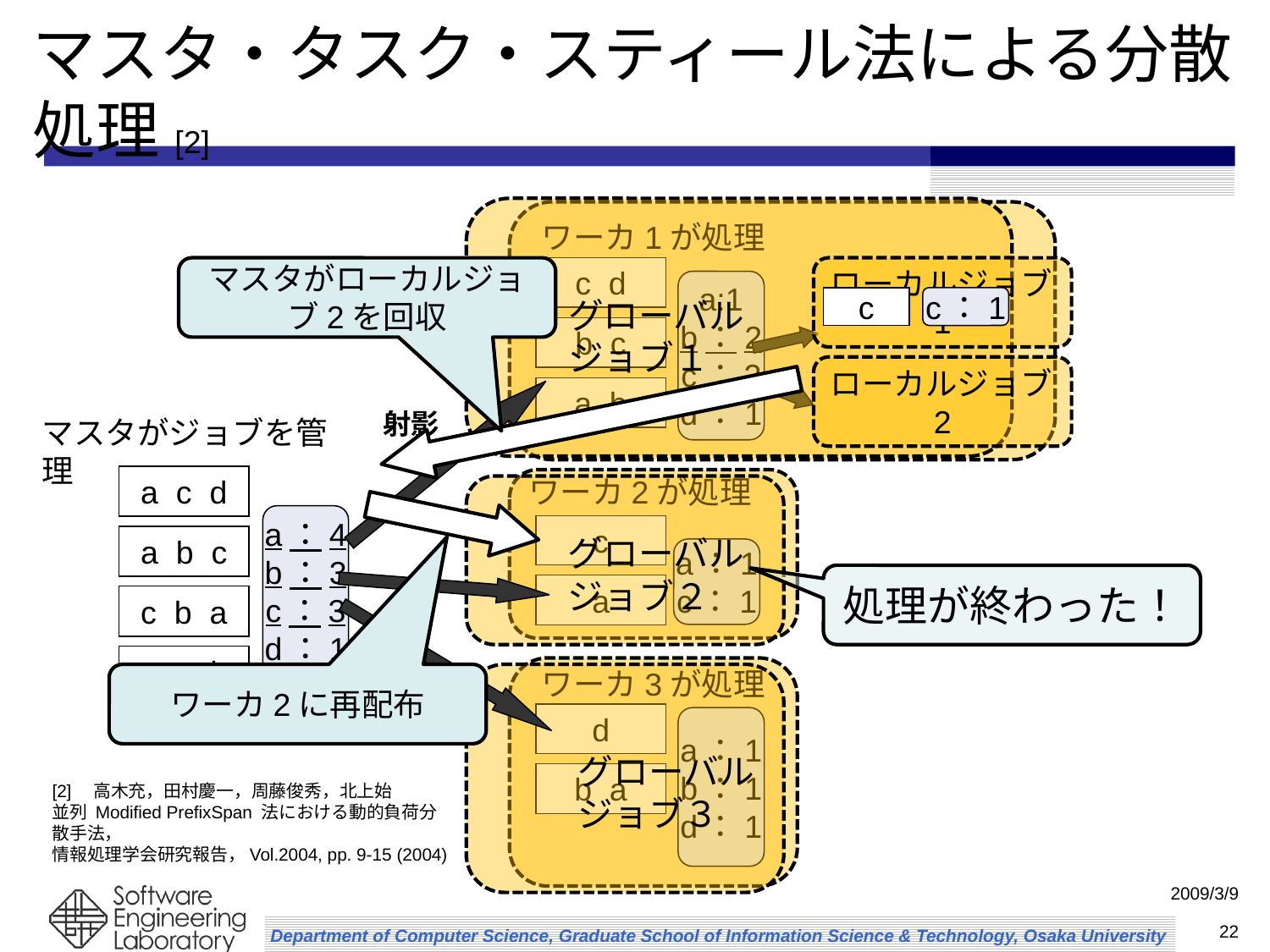

# マスタ・タスク・スティール法による分散処理[2]

グローバル
ジョブ１

グローバル
ジョブ２

グローバル
ジョブ３

ワーカ1が処理
c  d
a:1
b：2
c：2
d：1
b  c

a  b

ワーカ2が処理

a：1
c：1
c
a

ワーカ3が処理
a：1
b：1
d：1
d
b  a
マスタがローカルジョブ2を回収

ワーカ2に再配布
ローカルジョブ1
c
c：1
ローカルジョブ2
射影
マスタがジョブを管理

a  c  d
a  b  c
c  b  a
a  a  b
a：4
b：3
c：3
d：1
処理が終わった！

[2]　高木充，田村慶一，周藤俊秀，北上始
並列 Modified PrefixSpan 法における動的負荷分散手法，
情報処理学会研究報告，Vol.2004, pp. 9-15 (2004)
2009/3/9
22